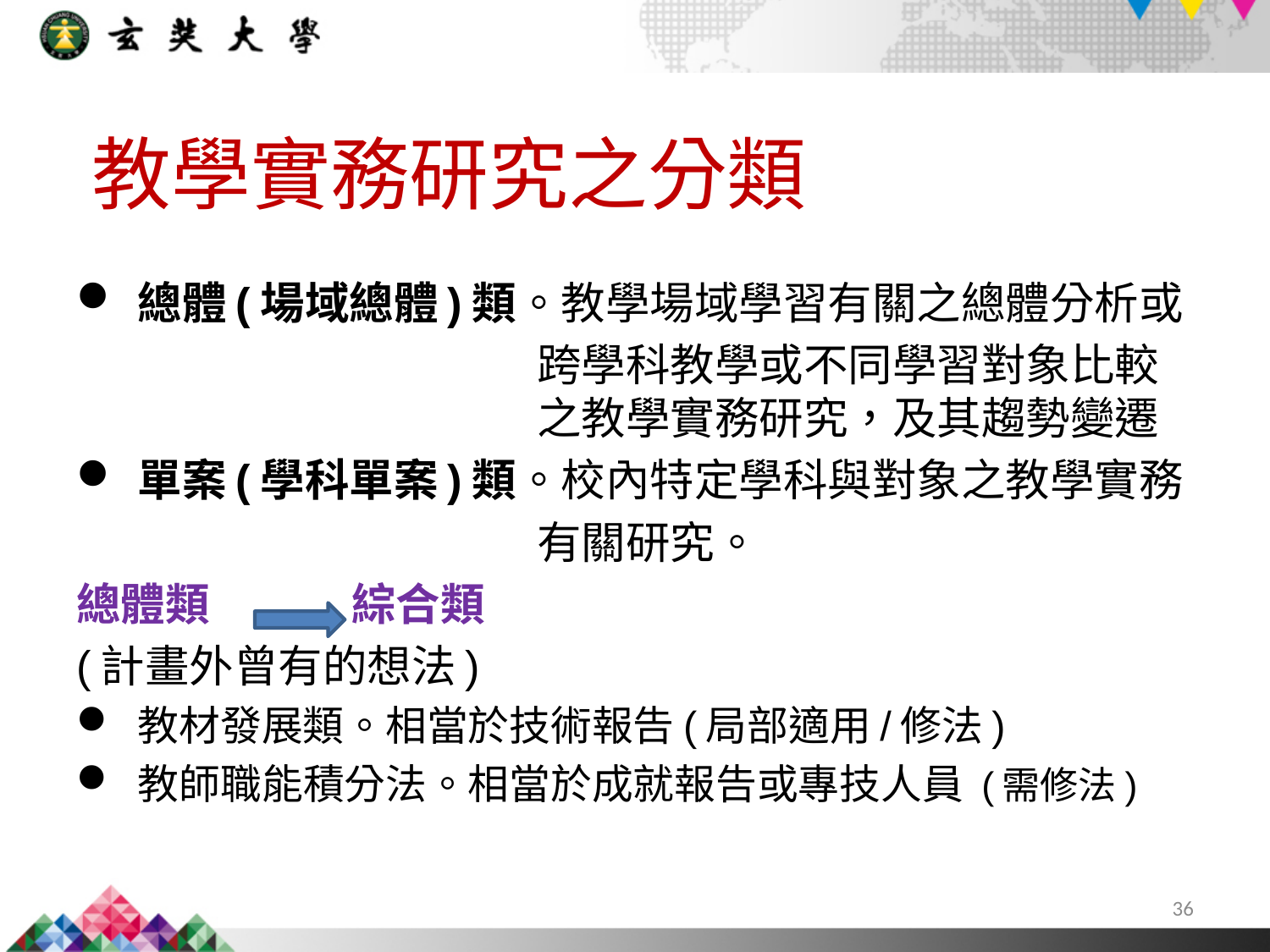

教學實務研究之分類
總體(場域總體)類。教學場域學習有關之總體分析或
跨學科教學或不同學習對象比較之教學實務研究，及其趨勢變遷
單案(學科單案)類。校內特定學科與對象之教學實務
有關研究。
總體類              綜合類
(計畫外曾有的想法)
教材發展類。相當於技術報告(局部適用/修法)
教師職能積分法。相當於成就報告或專技人員 (需修法)

36